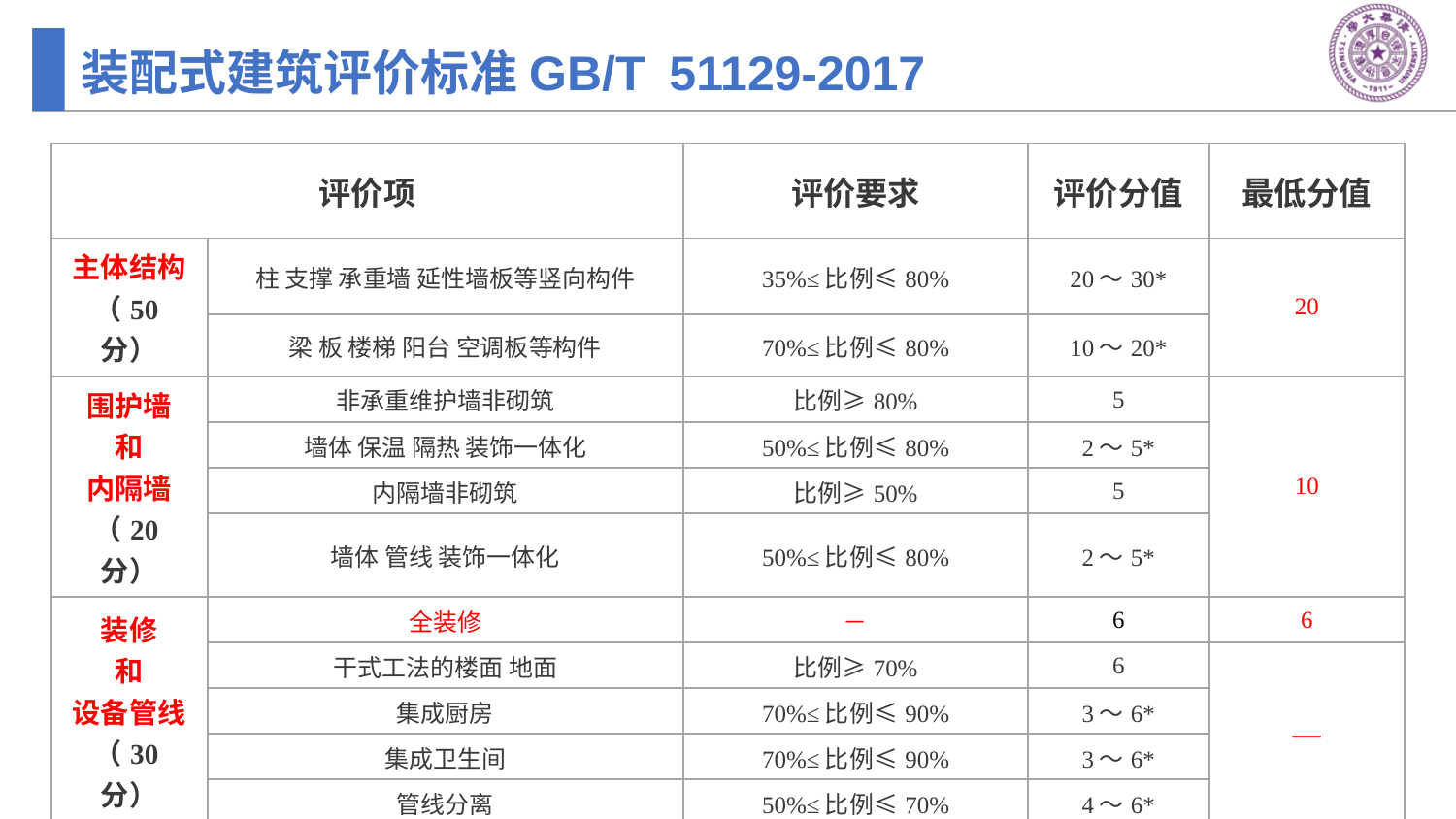

装配式建筑评价标准GB/T 51129-2017
| 评价项 |  | 评价要求 | 评价分值 | 最低分值 |
| --- | --- | --- | --- | --- |
| 主体结构 （50分） | 柱 支撑 承重墙 延性墙板等竖向构件 | 35%≤比例≤80% | 20～30\* | 20 |
|  | 梁 板 楼梯 阳台 空调板等构件 | 70%≤比例≤80% | 10～20\* |  |
| 围护墙 和 内隔墙 （20分） | 非承重维护墙非砌筑 | 比例≥80% | 5 | 10 |
|  | 墙体 保温 隔热 装饰一体化 | 50%≤比例≤80% | 2～5\* |  |
|  | 内隔墙非砌筑 | 比例≥50% | 5 |  |
|  | 墙体 管线 装饰一体化 | 50%≤比例≤80% | 2～5\* |  |
| 装修 和 设备管线 （30分） | 全装修 | － | 6 | 6 |
|  | 干式工法的楼面 地面 | 比例≥70% | 6 | — |
|  | 集成厨房 | 70%≤比例≤90% | 3～6\* |  |
|  | 集成卫生间 | 70%≤比例≤90% | 3～6\* |  |
|  | 管线分离 | 50%≤比例≤70% | 4～6\* |  |